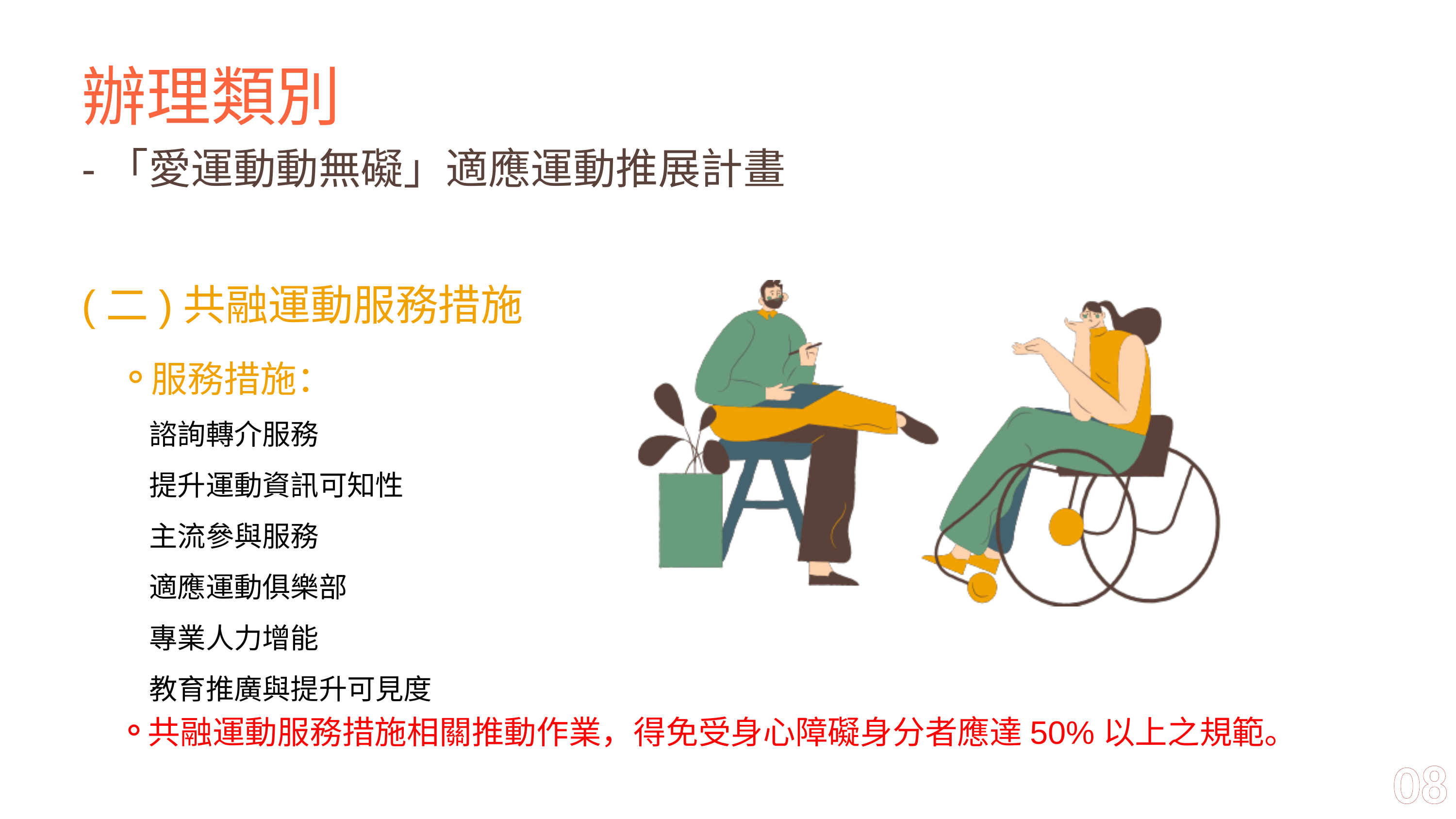

辦理類別
-「愛運動動無礙」適應運動推展計畫
(二)共融運動服務措施

服務措施：
     諮詢轉介服務
     提升運動資訊可知性
     主流參與服務
     適應運動俱樂部
     專業人力增能
     教育推廣與提升可見度
共融運動服務措施相關推動作業，得免受身心障礙身分者應達50%以上之規範。

08